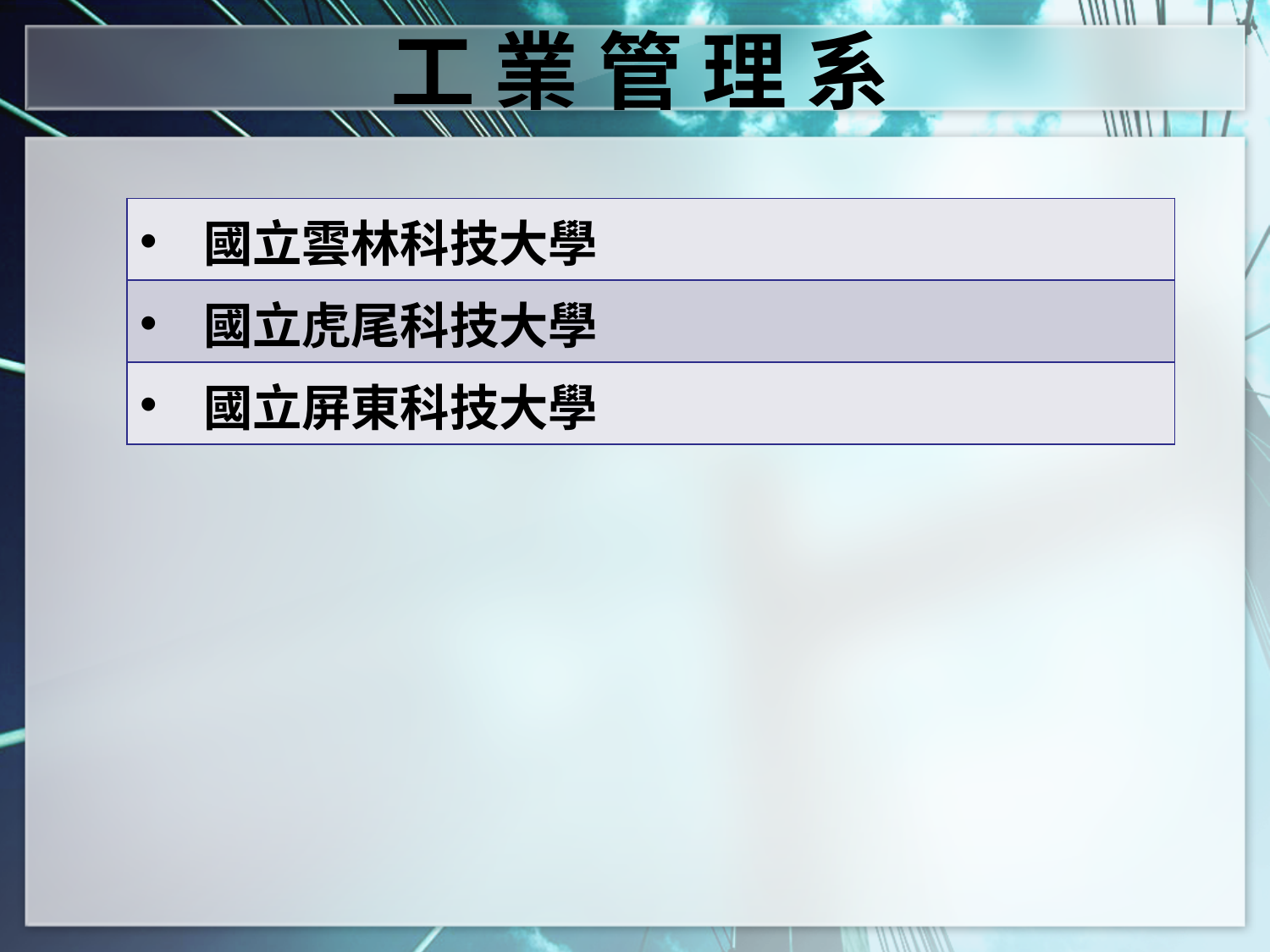

工 業 管 理 系
| 國立雲林科技大學 |
| --- |
| 國立虎尾科技大學 |
| 國立屏東科技大學 |